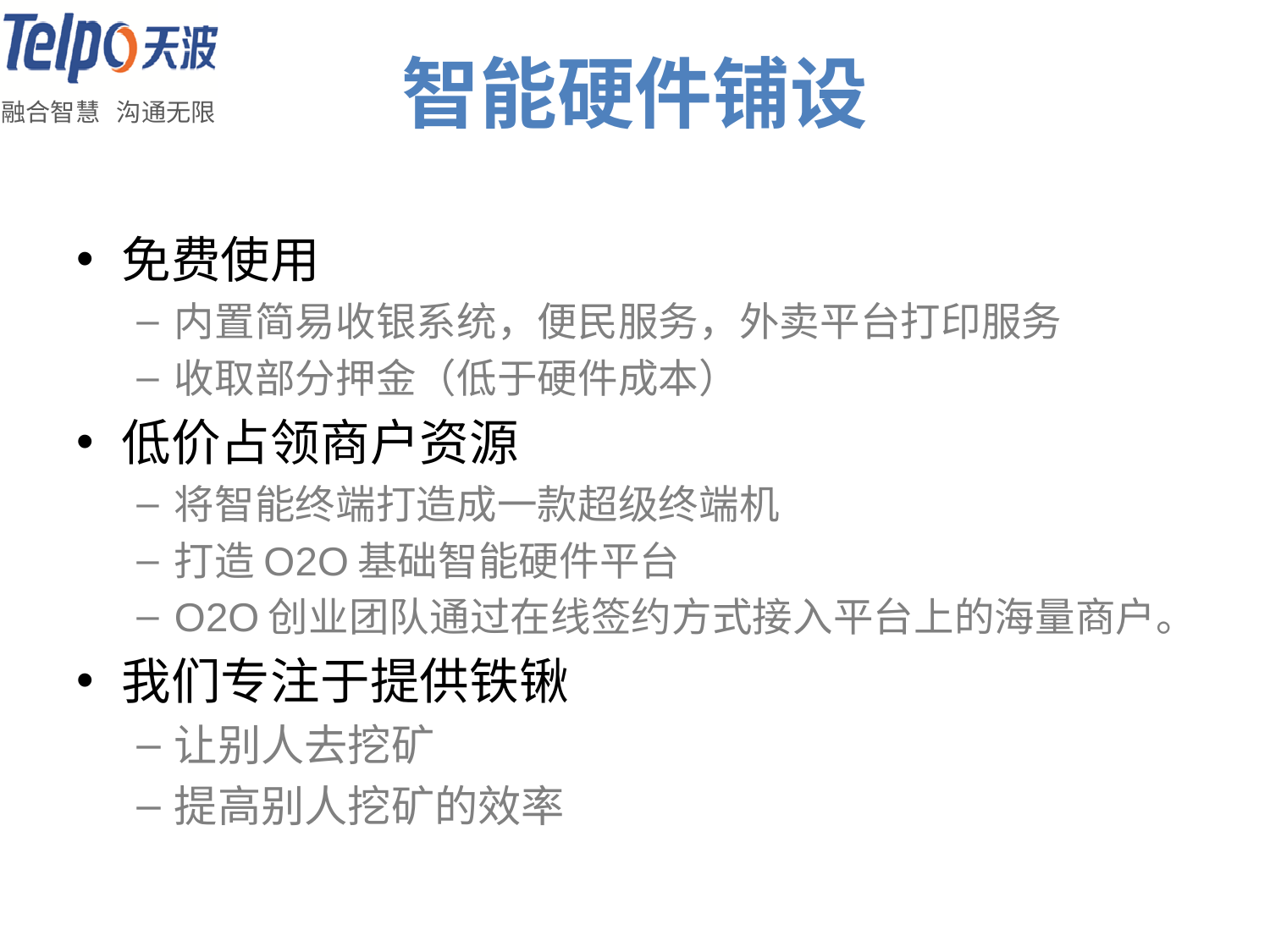

智能硬件铺设
免费使用
内置简易收银系统，便民服务，外卖平台打印服务
收取部分押金（低于硬件成本）
低价占领商户资源
将智能终端打造成一款超级终端机
打造O2O基础智能硬件平台
O2O创业团队通过在线签约方式接入平台上的海量商户。
我们专注于提供铁锹
让别人去挖矿
提高别人挖矿的效率